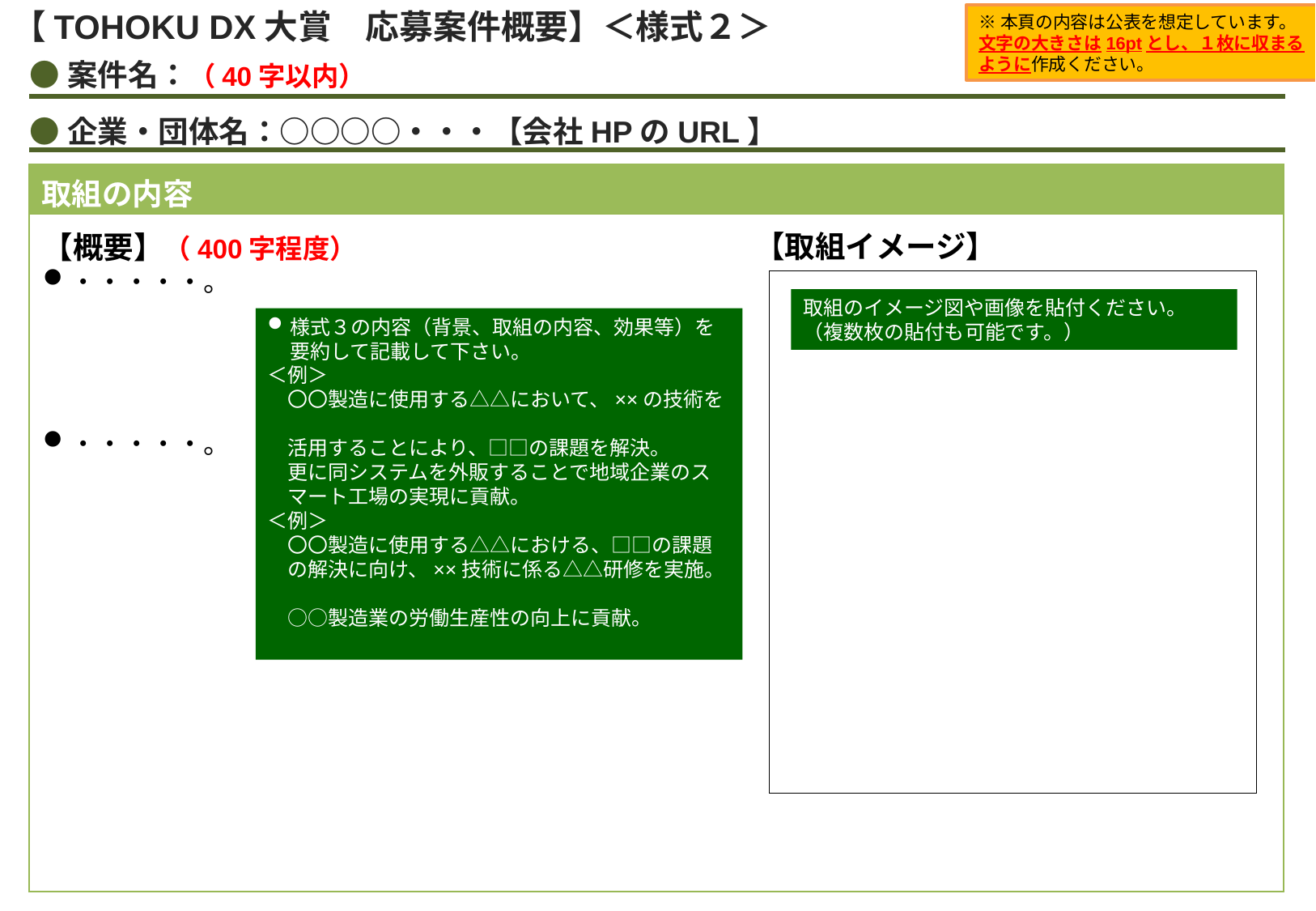

【TOHOKU DX大賞　応募案件概要】＜様式２＞
※本頁の内容は公表を想定しています。
文字の大きさは16ptとし、１枚に収まる
ように作成ください。
●案件名：（40字以内）
●企業・団体名：○○○○・・・【会社HPのURL】
| 取組の内容 |
| --- |
|  |
【取組イメージ】
【概要】（400字程度）
・・・・・。

・・・・・。

取組のイメージ図や画像を貼付ください。
（複数枚の貼付も可能です。）
様式３の内容（背景、取組の内容、効果等）を要約して記載して下さい。
＜例＞
　〇〇製造に使用する△△において、××の技術を
　活用することにより、□□の課題を解決。
　更に同システムを外販することで地域企業のス
　マート工場の実現に貢献。
＜例＞
　〇〇製造に使用する△△における、□□の課題
　の解決に向け、××技術に係る△△研修を実施。
　○○製造業の労働生産性の向上に貢献。